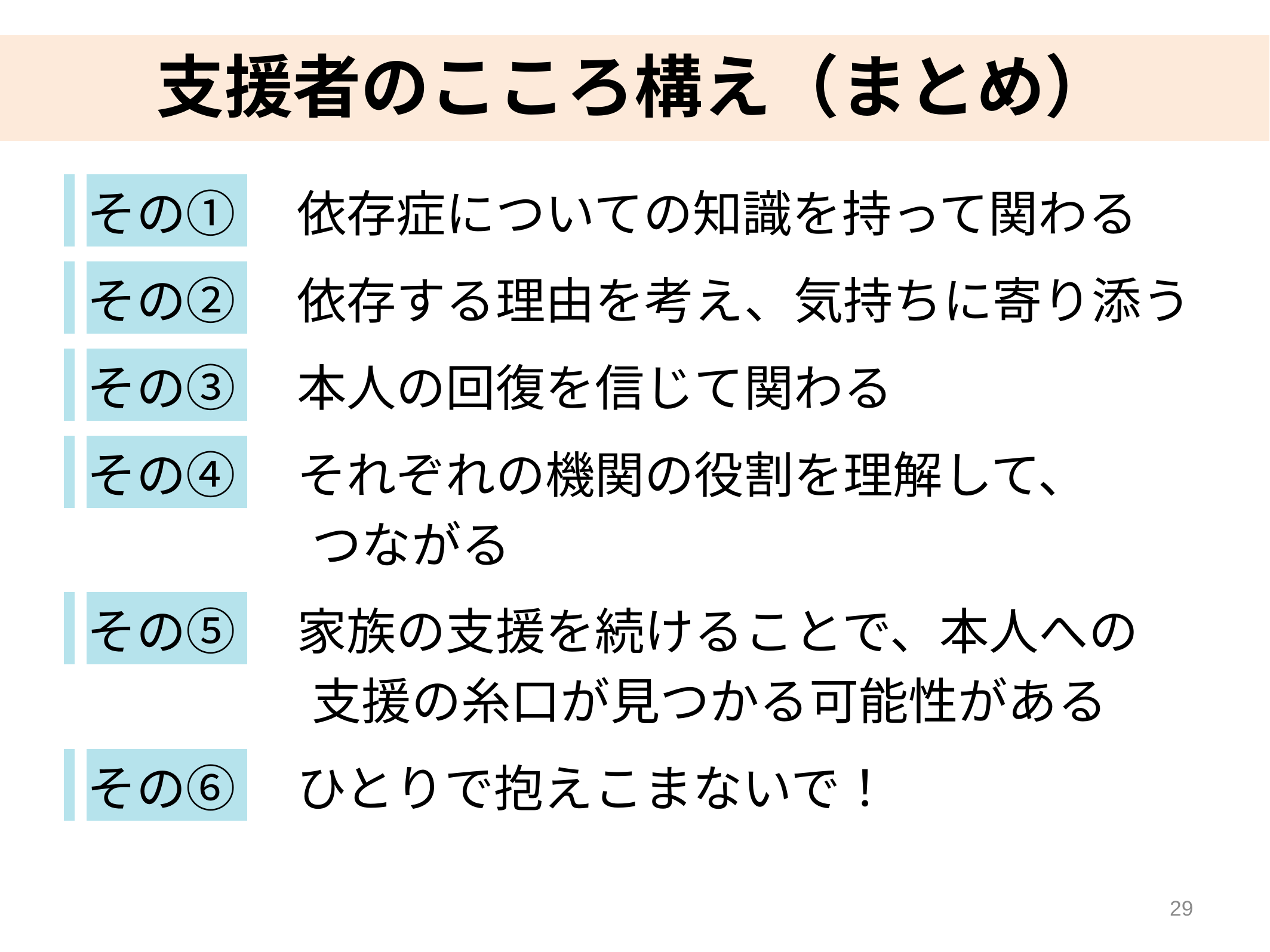

# 支援者のこころ構え（まとめ）
 その① 　依存症についての知識を持って関わる

 その② 　依存する理由を考え、気持ちに寄り添う

 その③ 　本人の回復を信じて関わる

 その④ 　それぞれの機関の役割を理解して、
　　　　　つながる

 その⑤ 　家族の支援を続けることで、本人への
　　　　　支援の糸口が見つかる可能性がある

 その⑥ 　ひとりで抱えこまないで！

29